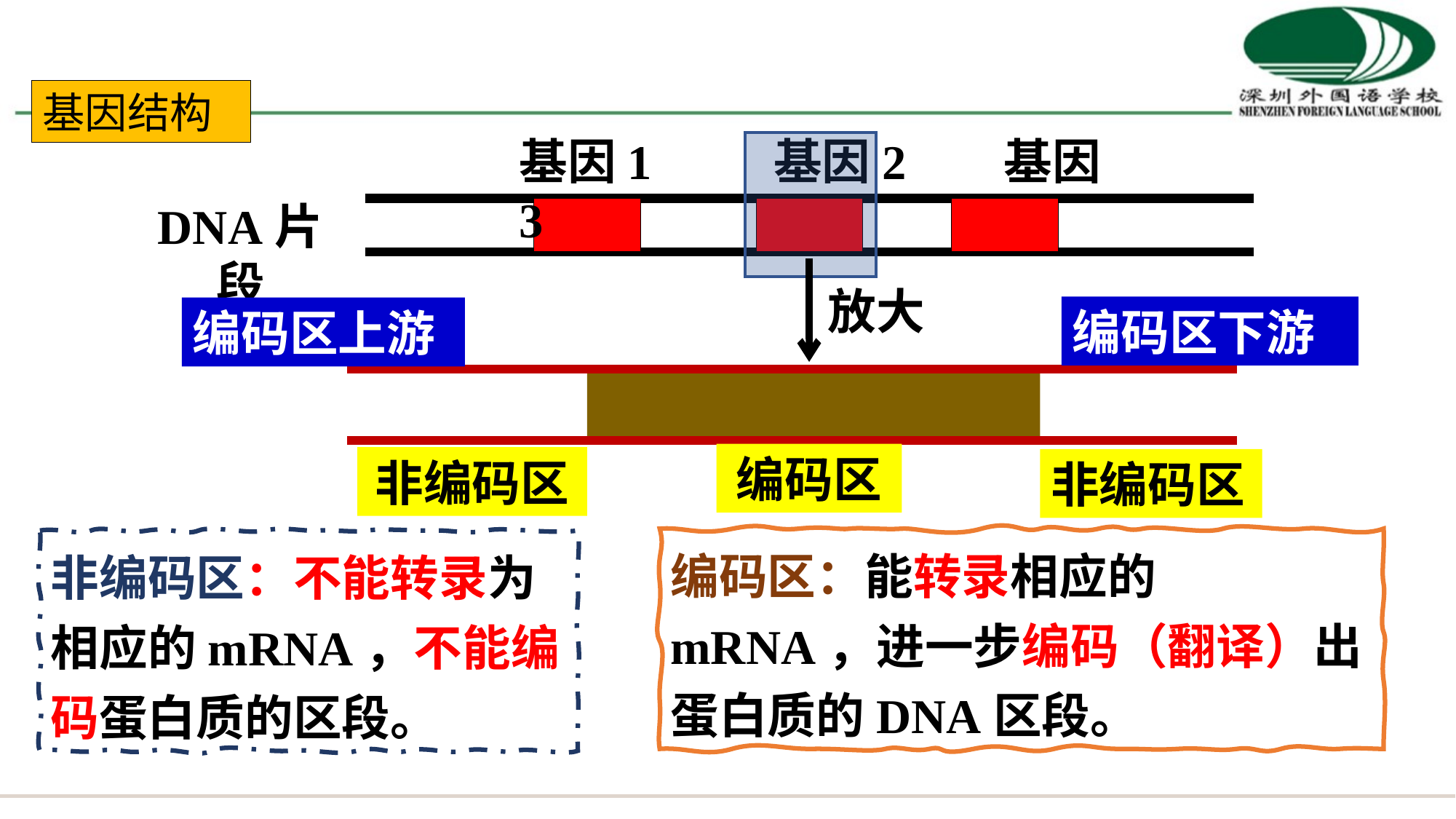

第一步：目的基因的筛选与获取——基因结构
基因结构
基因1         基因2       基因3

DNA片段
放大
编码区下游
编码区上游

编码区
非编码区
非编码区
编码区：能转录相应的mRNA，进一步编码（翻译）出蛋白质的DNA区段。
非编码区：不能转录为相应的mRNA，不能编码蛋白质的区段。